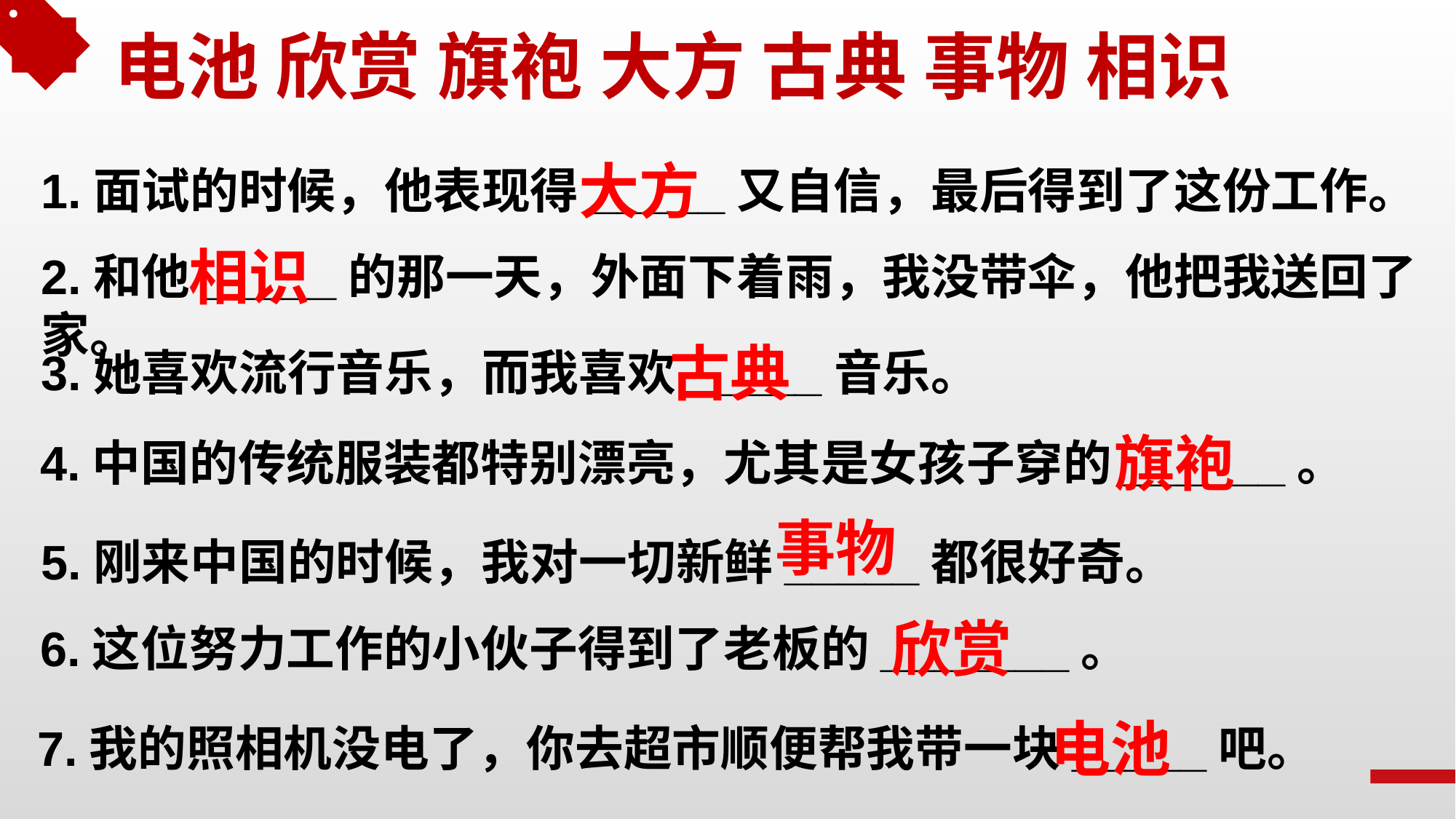

电池 欣赏 旗袍 大方 古典 事物 相识
大方
1.面试的时候，他表现得_____又自信，最后得到了这份工作。
相识
2.和他_____的那一天，外面下着雨，我没带伞，他把我送回了家。
古典
3.她喜欢流行音乐，而我喜欢_____音乐。
旗袍
事物
4.中国的传统服装都特别漂亮，尤其是女孩子穿的______。
欣赏
5.刚来中国的时候，我对一切新鲜_____都很好奇。
6.这位努力工作的小伙子得到了老板的_______。
电池
7.我的照相机没电了，你去超市顺便帮我带一块_____吧。